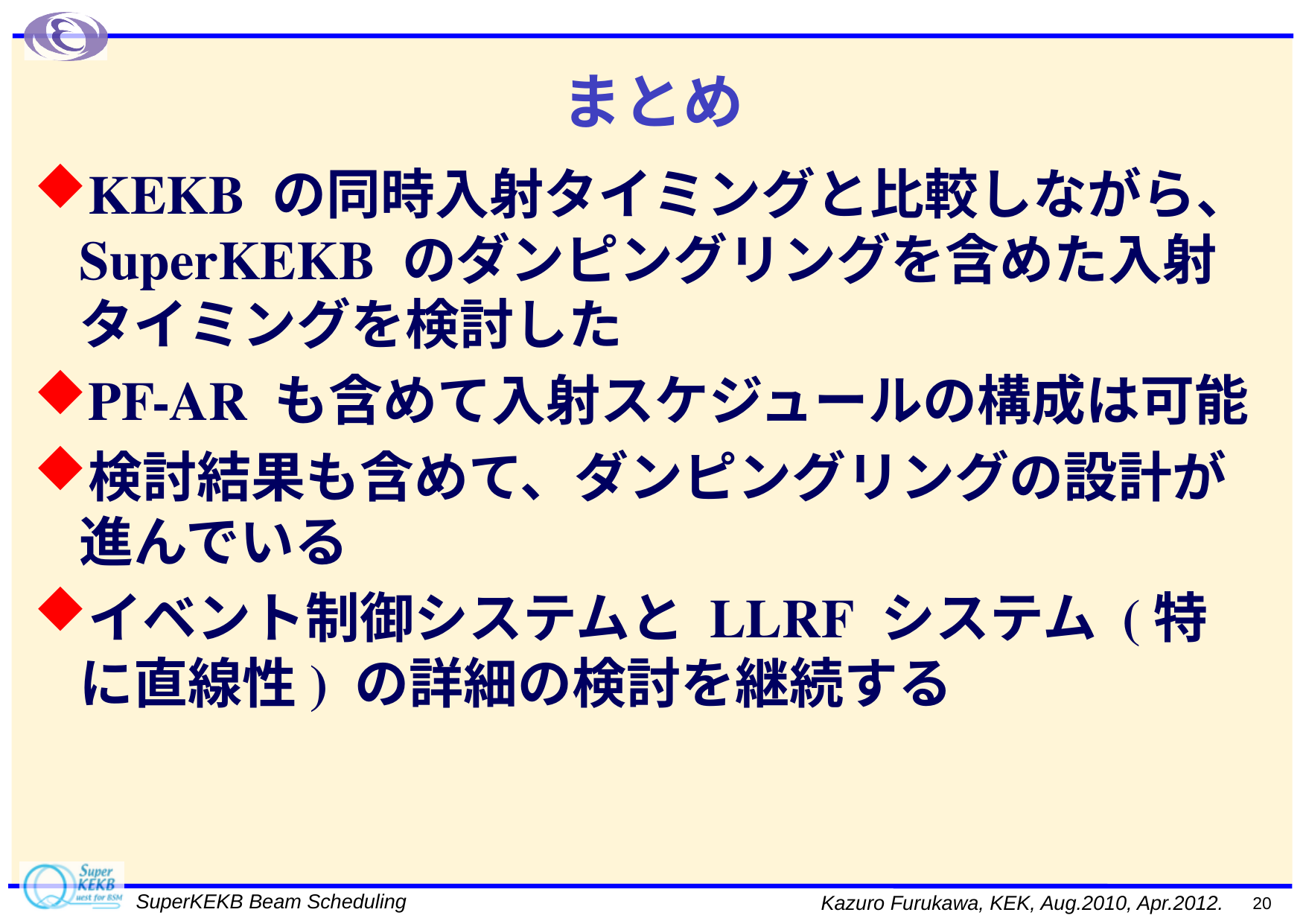

# まとめ
KEKB の同時入射タイミングと比較しながら、SuperKEKB のダンピングリングを含めた入射タイミングを検討した
PF-AR も含めて入射スケジュールの構成は可能
検討結果も含めて、ダンピングリングの設計が進んでいる
イベント制御システムと LLRF システム (特に直線性) の詳細の検討を継続する
20